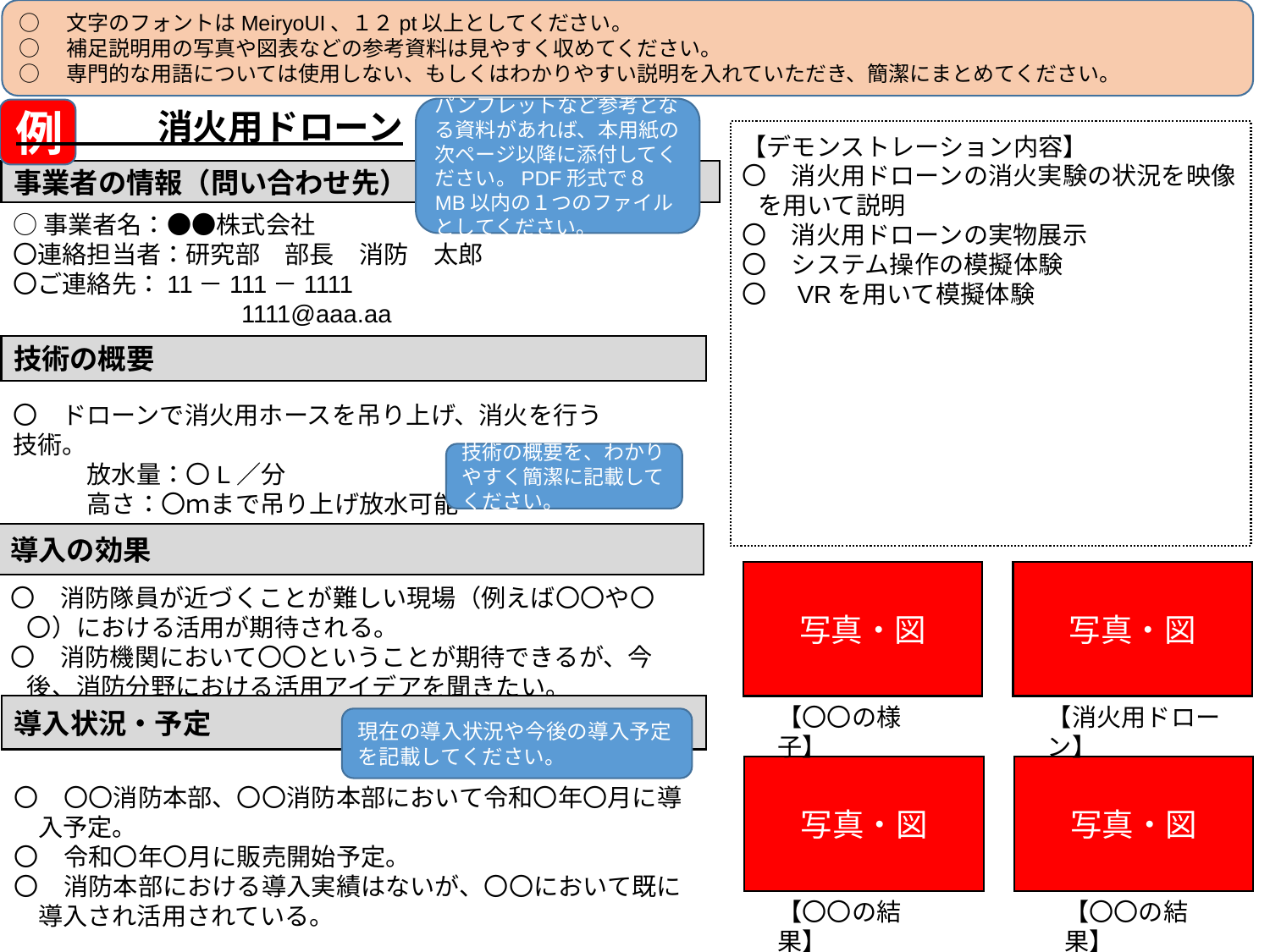

○　文字のフォントはMeiryoUI、１２pt以上としてください。
○　補足説明用の写真や図表などの参考資料は見やすく収めてください。
○　専門的な用語については使用しない、もしくはわかりやすい説明を入れていただき、簡潔にまとめてください。
　　　　消火用ドローン
パンフレットなど参考となる資料があれば、本用紙の次ページ以降に添付してください。PDF形式で８MB以内の１つのファイルとしてください。
例

【デモンストレーション内容】
〇　消火用ドローンの消火実験の状況を映像を用いて説明
〇　消火用ドローンの実物展示
〇　システム操作の模擬体験
〇　VRを用いて模擬体験

事業者の情報（問い合わせ先）
記載例
記載要領
○事業者名：●●株式会社
〇連絡担当者：研究部　部長　消防　太郎
〇ご連絡先：11－111－1111
　　　　　　　　　1111@aaa.aa
技術の概要
〇　ドローンで消火用ホースを吊り上げ、消火を行う技術。
　　　放水量：〇L／分
　　　高さ：〇ｍまで吊り上げ放水可能
技術の概要を、わかりやすく簡潔に記載してください。
導入の効果
写真・図
写真・図
〇　消防隊員が近づくことが難しい現場（例えば〇〇や〇〇）における活用が期待される。
〇　消防機関において〇〇ということが期待できるが、今後、消防分野における活用アイデアを聞きたい。
導入状況・予定
【〇〇の様子】
【消火用ドローン】
現在の導入状況や今後の導入予定を記載してください。
写真・図
写真・図
〇　〇〇消防本部、〇〇消防本部において令和〇年〇月に導入予定。
〇　令和〇年〇月に販売開始予定。
〇　消防本部における導入実績はないが、〇〇において既に導入され活用されている。
【〇〇の結果】
【〇〇の結果】